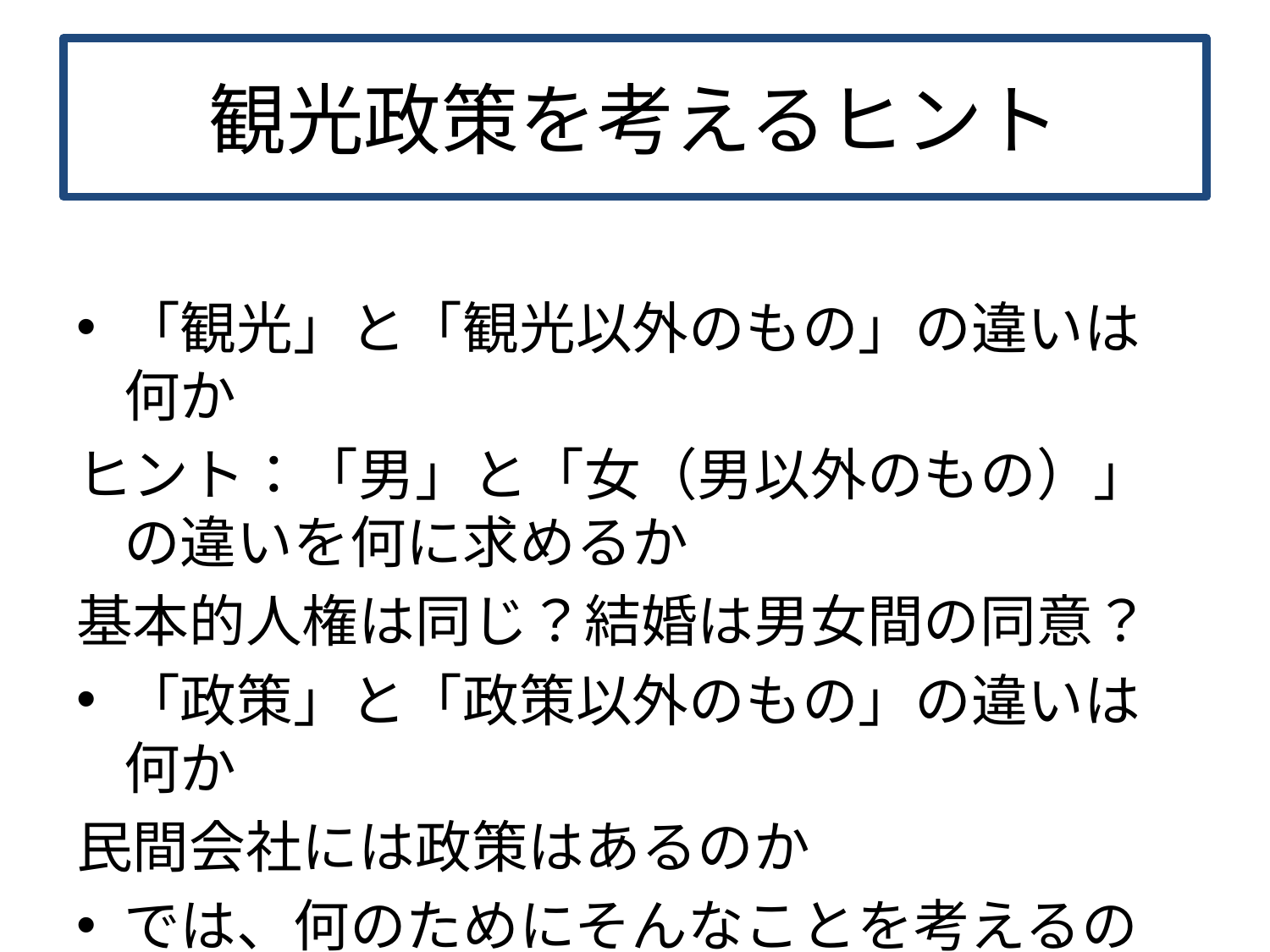

# 観光政策を考えるヒント
「観光」と「観光以外のもの」の違いは何か
ヒント：「男」と「女（男以外のもの）」の違いを何に求めるか
基本的人権は同じ？結婚は男女間の同意？
「政策」と「政策以外のもの」の違いは何か
民間会社には政策はあるのか
では、何のためにそんなことを考えるのか